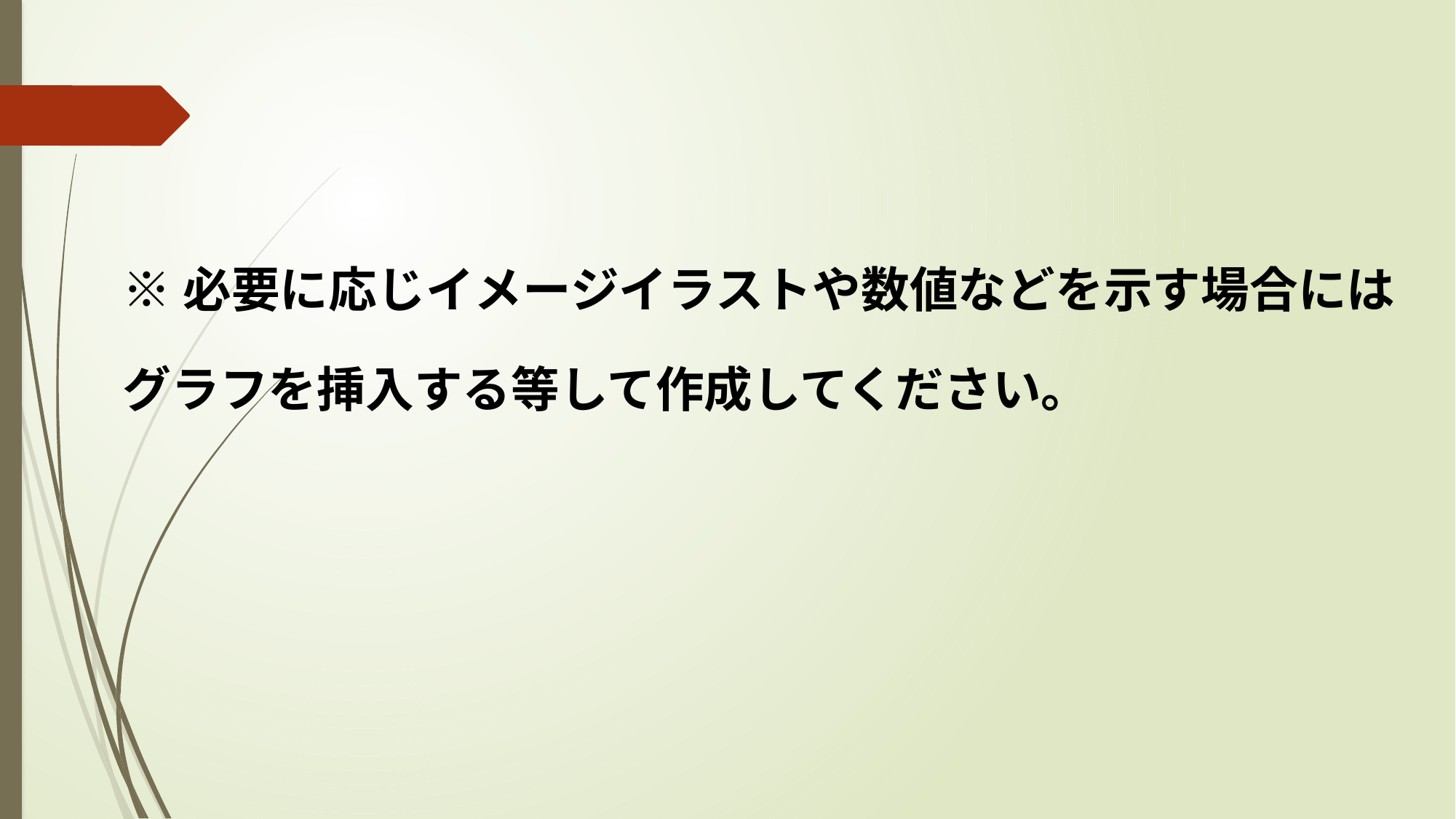

※必要に応じイメージイラストや数値などを示す場合にはグラフを挿入する等して作成してください。